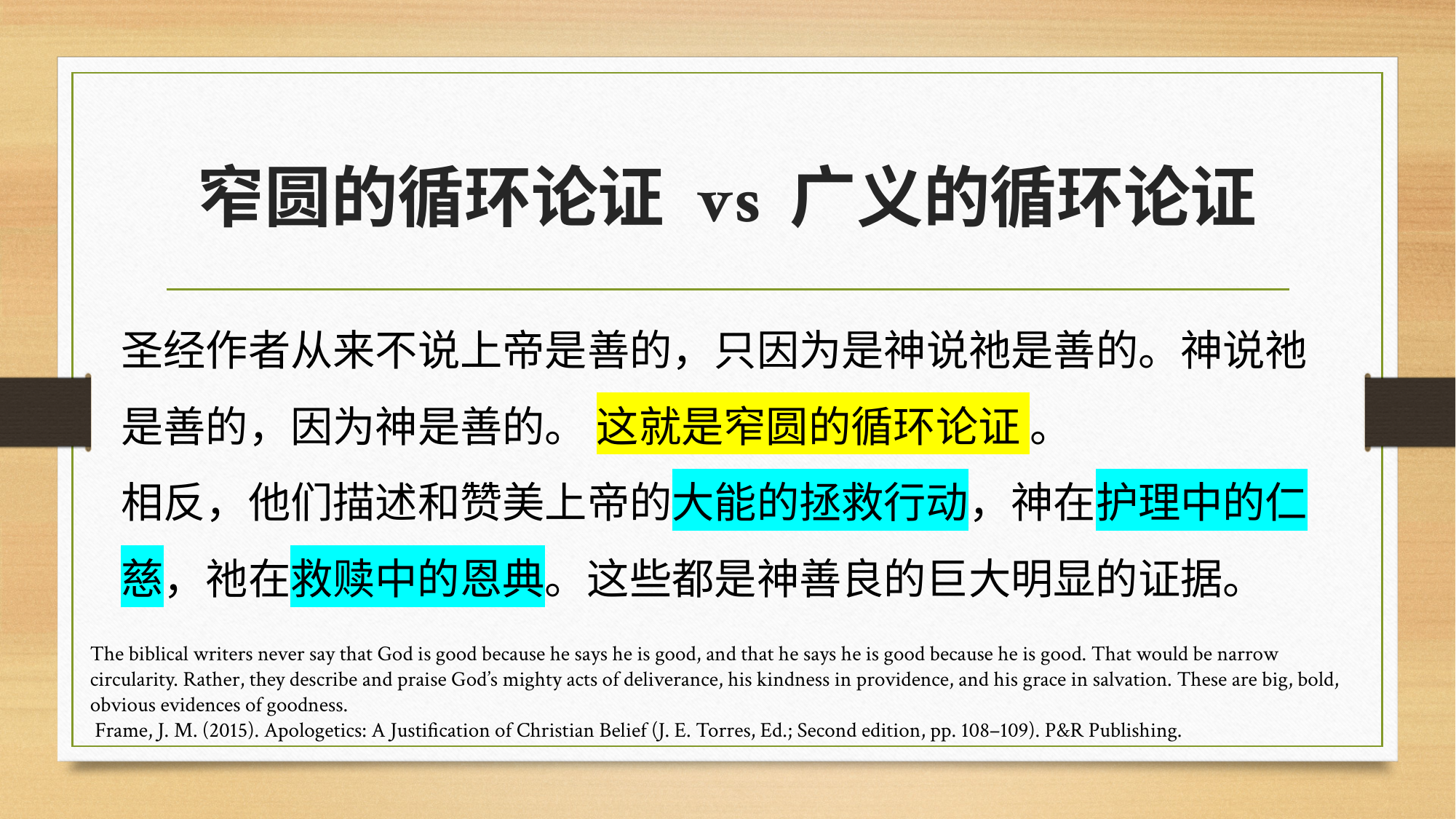

# 窄圆的循环论证 vs 广义的循环论证
圣经作者从来不说上帝是善的，只因为是神说祂是善的。神说祂是善的，因为神是善的。 这就是窄圆的循环论证 。
相反，他们描述和赞美上帝的大能的拯救行动，神在护理中的仁慈，祂在救赎中的恩典。这些都是神善良的巨大明显的证据。
The biblical writers never say that God is good because he says he is good, and that he says he is good because he is good. That would be narrow circularity. Rather, they describe and praise God’s mighty acts of deliverance, his kindness in providence, and his grace in salvation. These are big, bold, obvious evidences of goodness.
 Frame, J. M. (2015). Apologetics: A Justification of Christian Belief (J. E. Torres, Ed.; Second edition, pp. 108–109). P&R Publishing.